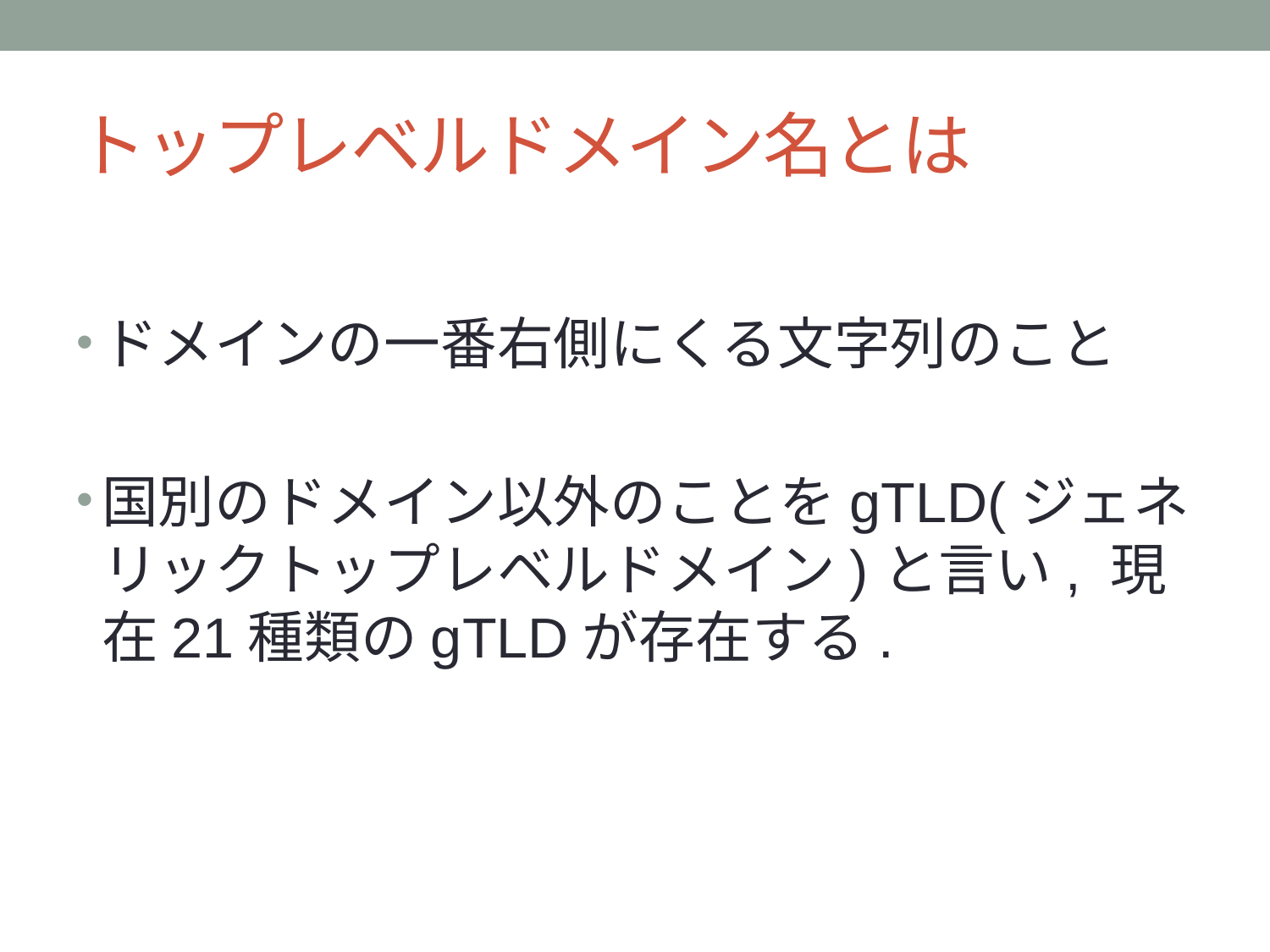

# トップレベルドメイン名とは

ドメインの一番右側にくる文字列のこと

国別のドメイン以外のことをgTLD(ジェネリックトップレベルドメイン)と言い, 現在21種類のgTLDが存在する.